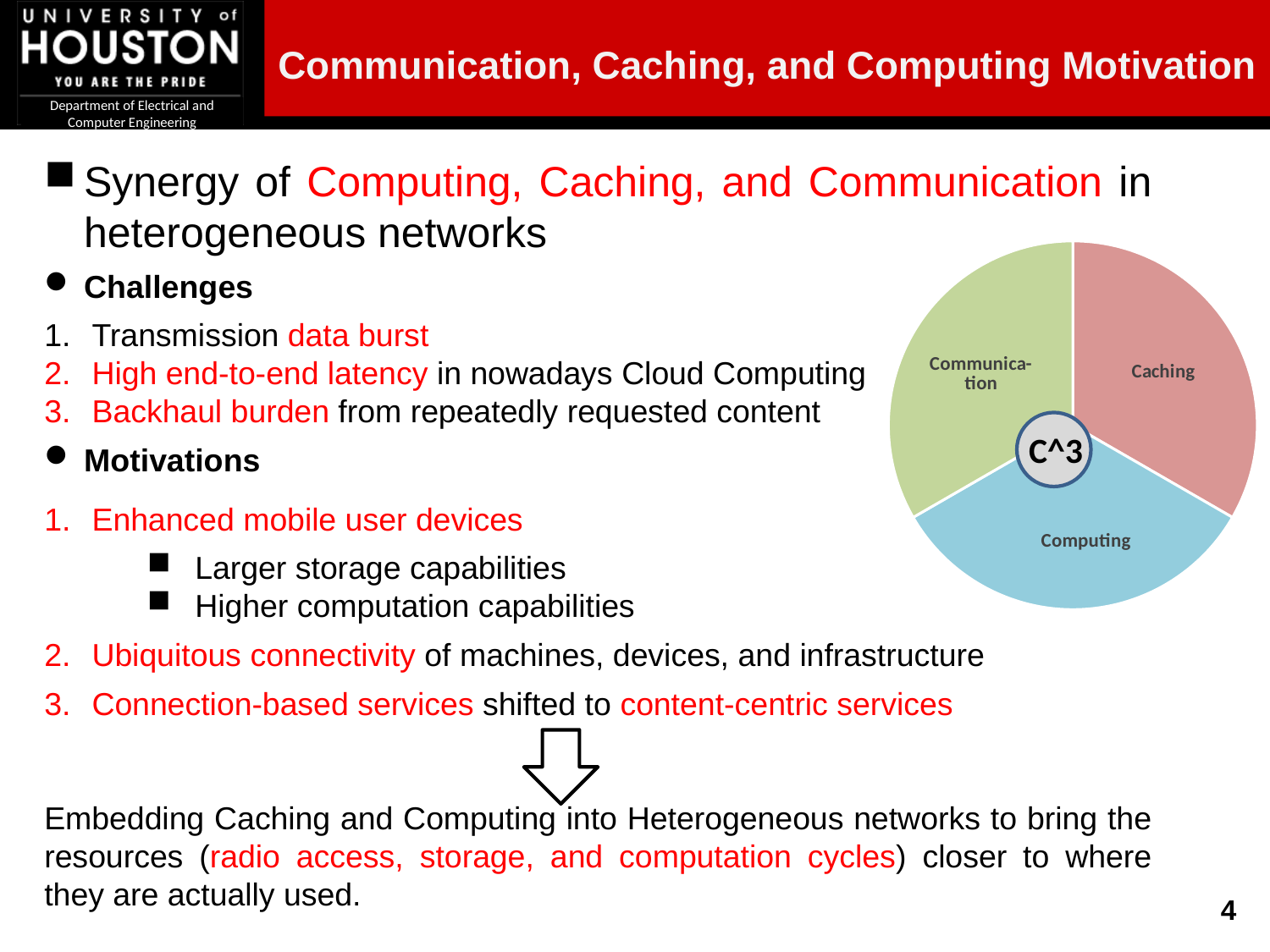

Communication, Caching, and Computing Motivation
Synergy of Computing, Caching, and Communication in heterogeneous networks
Challenges
Transmission data burst
High end-to-end latency in nowadays Cloud Computing
Backhaul burden from repeatedly requested content
Motivations
Enhanced mobile user devices
Larger storage capabilities
Higher computation capabilities
Ubiquitous connectivity of machines, devices, and infrastructure
Connection-based services shifted to content-centric services

Embedding Caching and Computing into Heterogeneous networks to bring the resources (radio access, storage, and computation cycles) closer to where they are actually used.

### Chart

| Category | 列1 |
|---|---|
|  | 1.0 |
|  | 1.0 |
|  | 1.0 |
|  | None |
C^3